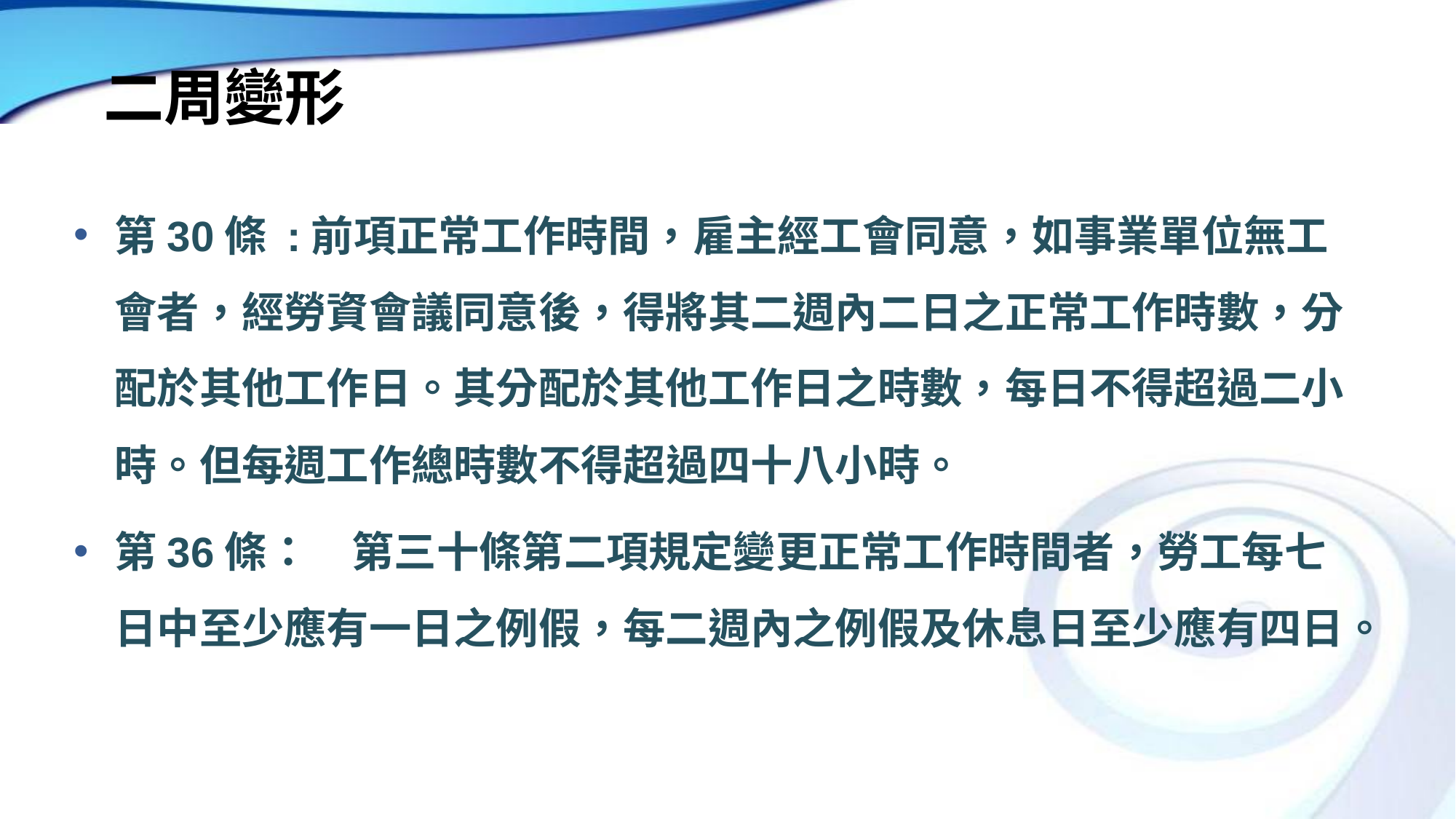

# 二周變形
第30條 :前項正常工作時間，雇主經工會同意，如事業單位無工會者，經勞資會議同意後，得將其二週內二日之正常工作時數，分配於其他工作日。其分配於其他工作日之時數，每日不得超過二小時。但每週工作總時數不得超過四十八小時。
第36條：　第三十條第二項規定變更正常工作時間者，勞工每七日中至少應有一日之例假，每二週內之例假及休息日至少應有四日。